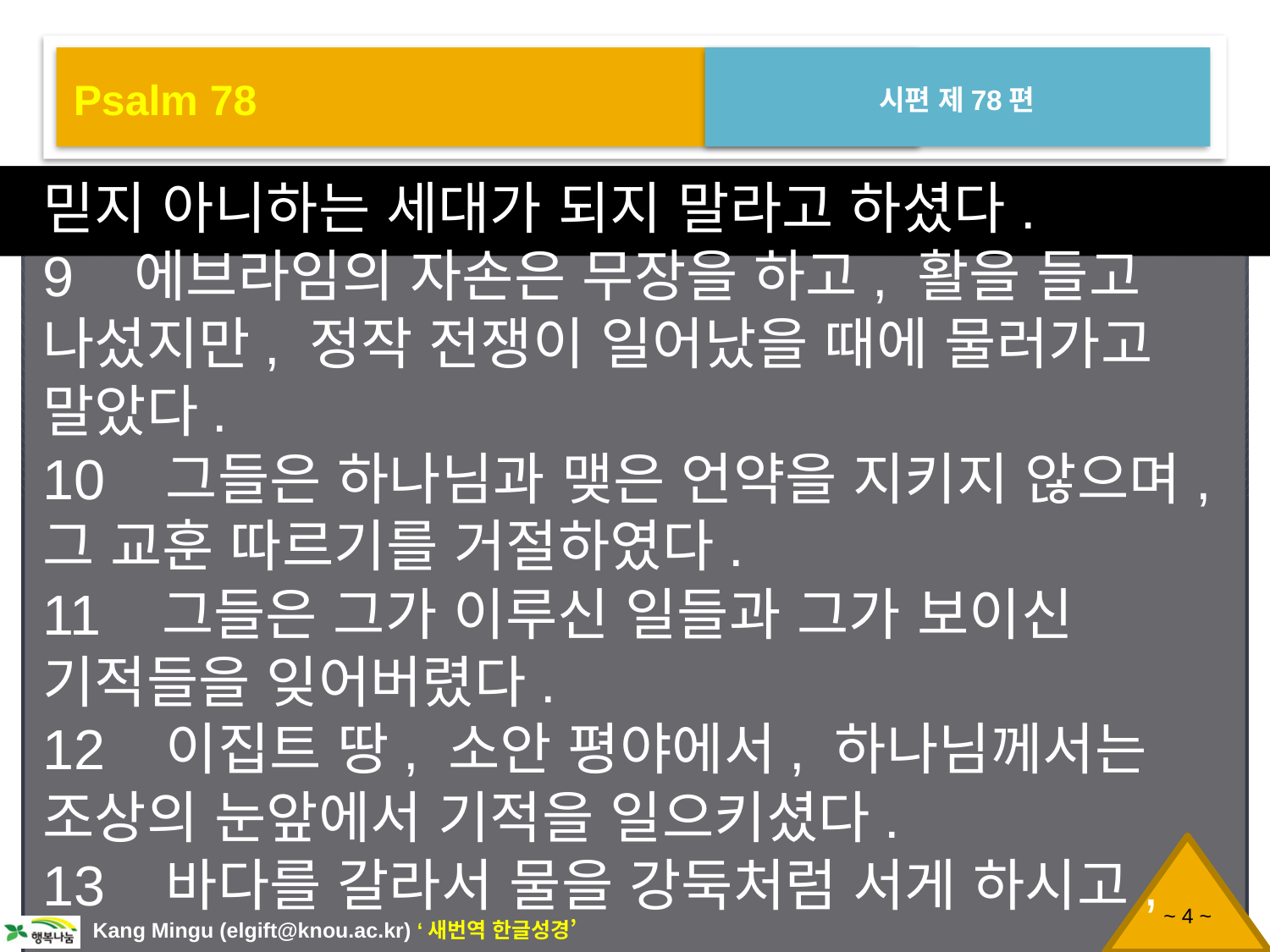

Psalm 78
시편 제78편
믿지 아니하는 세대가 되지 말라고 하셨다.
9   에브라임의 자손은 무장을 하고, 활을 들고 나섰지만, 정작 전쟁이 일어났을 때에 물러가고 말았다.
10   그들은 하나님과 맺은 언약을 지키지 않으며, 그 교훈 따르기를 거절하였다.
11   그들은 그가 이루신 일들과 그가 보이신 기적들을 잊어버렸다.
12   이집트 땅, 소안 평야에서, 하나님께서는 조상의 눈앞에서 기적을 일으키셨다.
13   바다를 갈라서 물을 강둑처럼 서게 하시고,